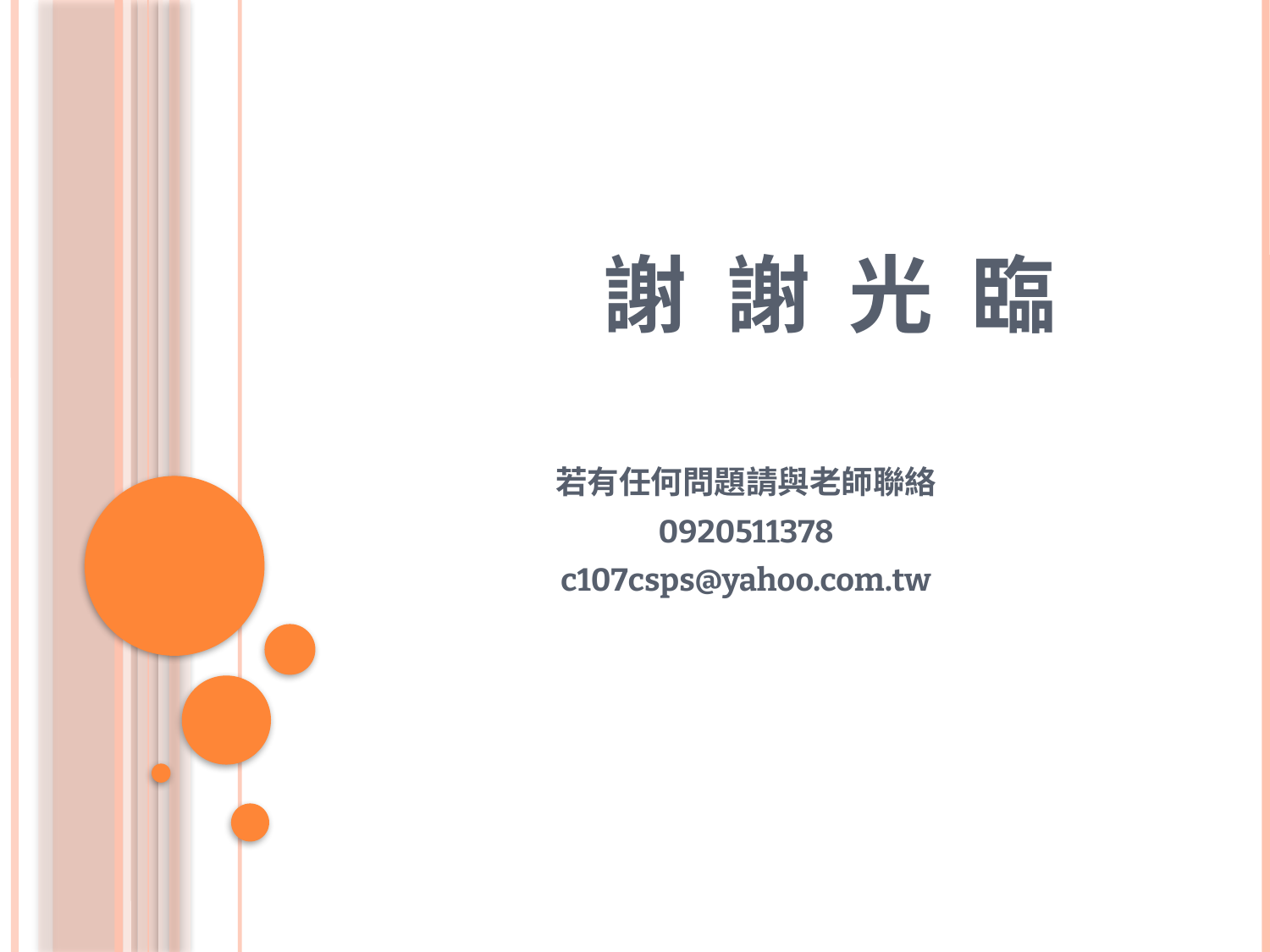

# 謝  謝  光  臨
若有任何問題請與老師聯絡
0920511378
c107csps@yahoo.com.tw